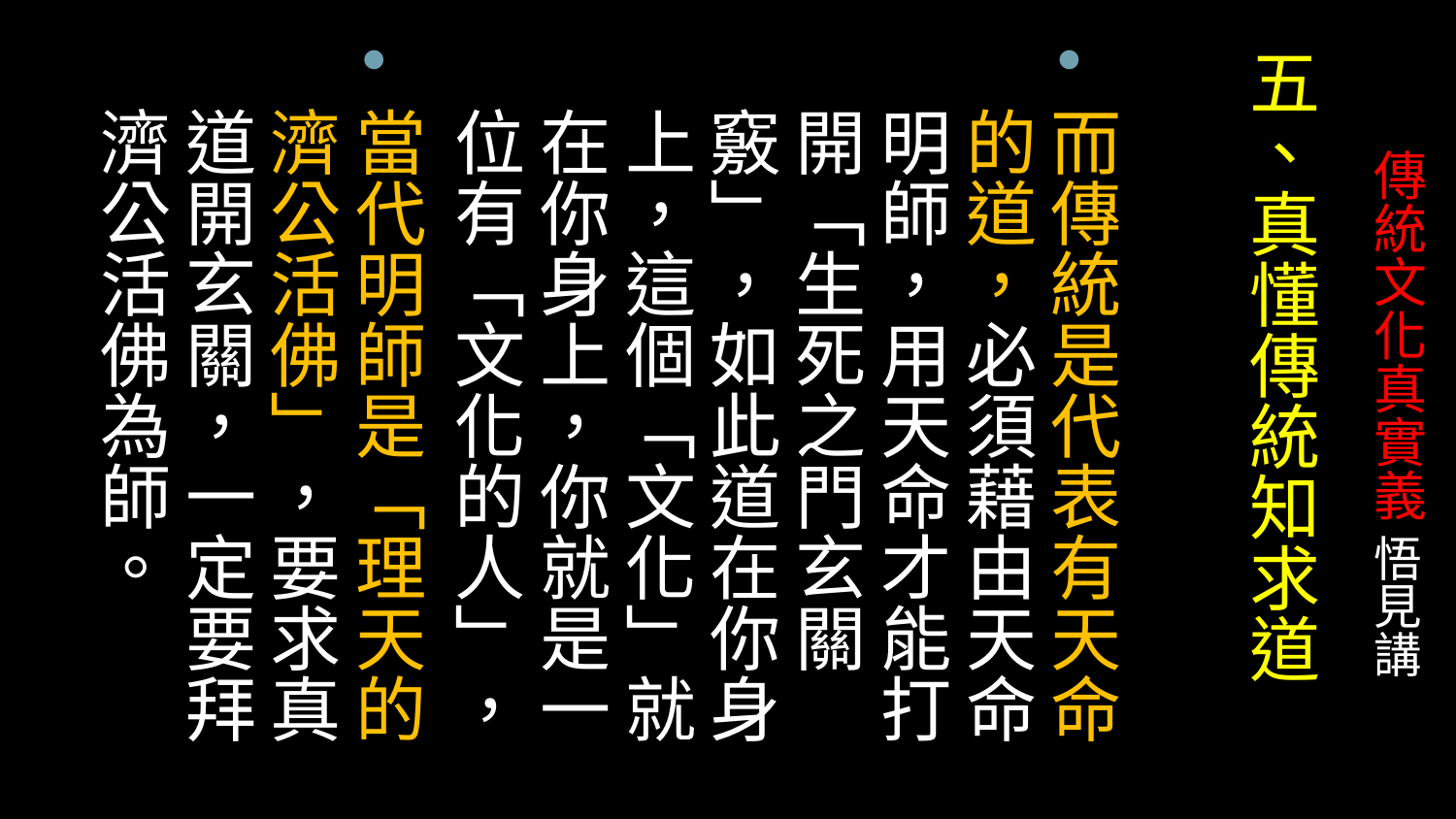

五、真懂傳統知求道

而傳統是代表有天命的道，必須藉由天命明師，用天命才能打開「生死之門玄關竅」，如此道在你身上，這個「文化」就在你身上，你就是一位有「文化的人」，
當代明師是「理天的濟公活佛」，要求真道開玄關，一定要拜濟公活佛為師。

# 傳統文化真實義 悟見講